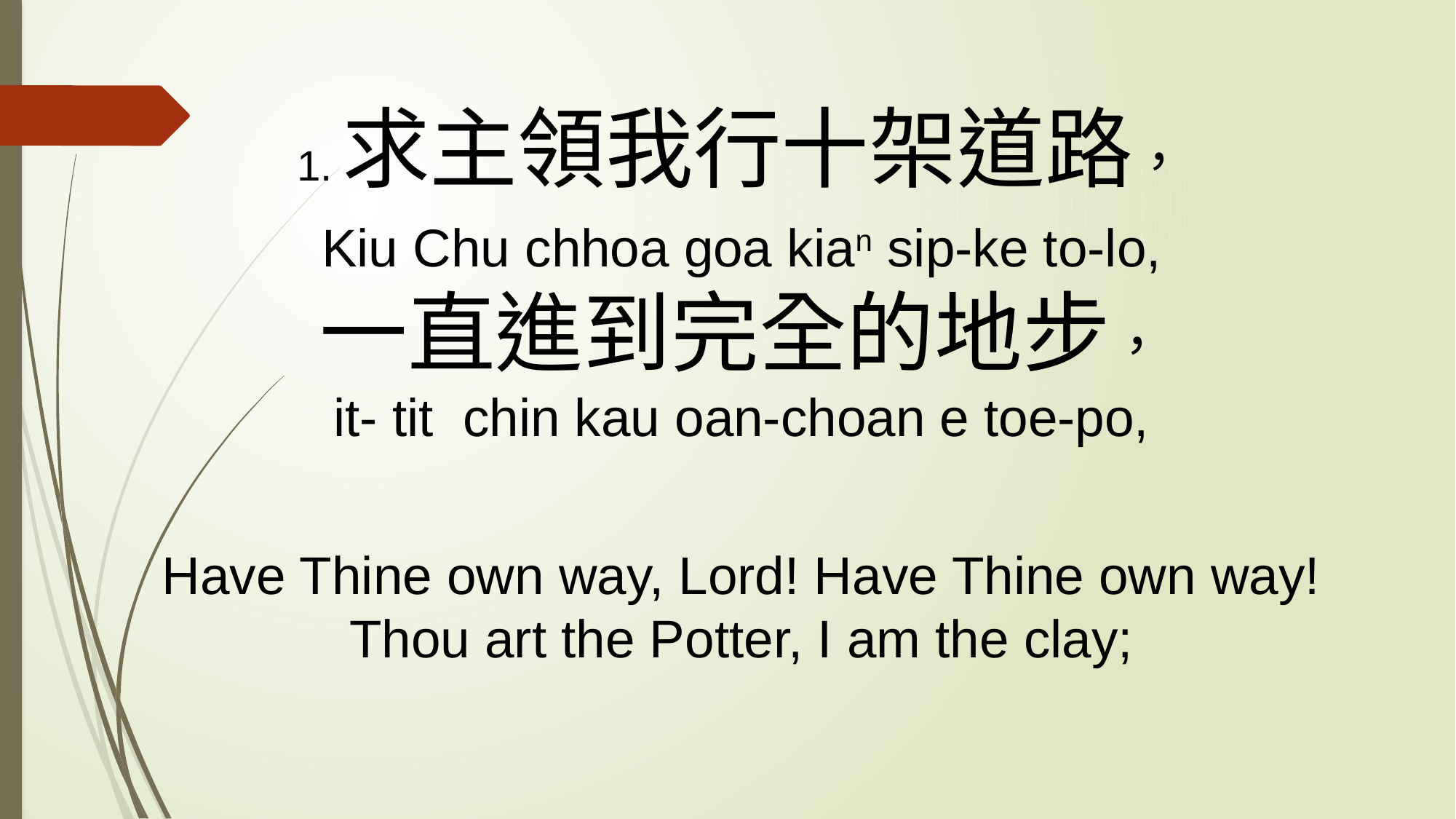

1. 求主領我行十架道路，
Kiu Chu chhoa goa kian sip-ke to-lo,
一直進到完全的地步，
it- tit  chin kau oan-choan e toe-po,

Have Thine own way, Lord! Have Thine own way!
Thou art the Potter, I am the clay;